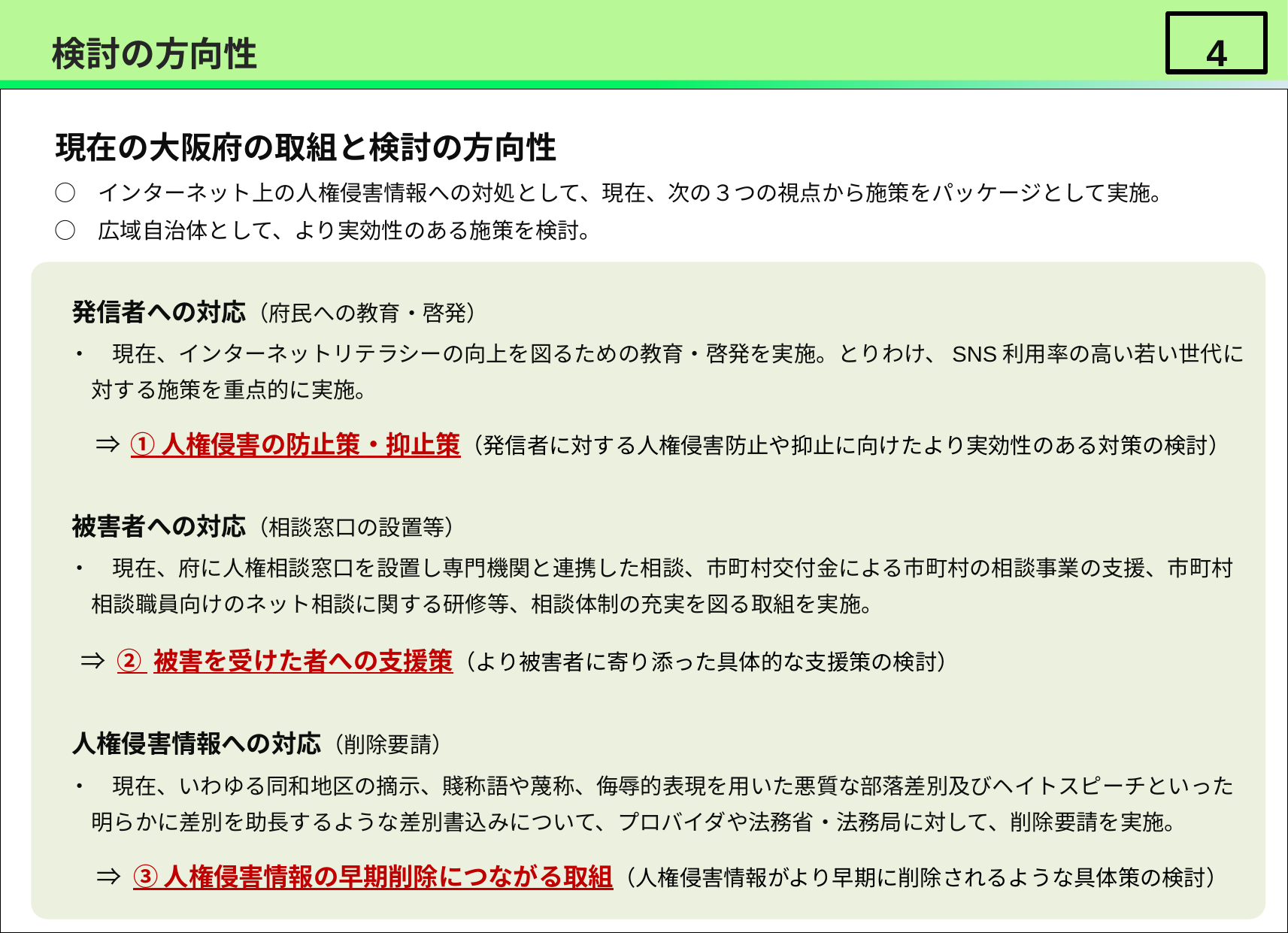

# 検討の方向性
4

　    現在の大阪府の取組と検討の方向性

　    ○　インターネット上の人権侵害情報への対処として、現在、次の３つの視点から施策をパッケージとして実施。

　    ○　広域自治体として、より実効性のある施策を検討。

　発信者への対応（府民への教育・啓発）
　・　現在、インターネットリテラシーの向上を図るための教育・啓発を実施。とりわけ、SNS利用率の高い若い世代に対する施策を重点的に実施。

　　 ⇒  ① 人権侵害の防止策・抑止策（発信者に対する人権侵害防止や抑止に向けたより実効性のある対策の検討）

　被害者への対応（相談窓口の設置等）
　・　現在、府に人権相談窓口を設置し専門機関と連携した相談、市町村交付金による市町村の相談事業の支援、市町村相談職員向けのネット相談に関する研修等、相談体制の充実を図る取組を実施。

      ⇒  ② 被害を受けた者への支援策（より被害者に寄り添った具体的な支援策の検討）

　人権侵害情報への対応（削除要請）
　・　現在、いわゆる同和地区の摘示、賤称語や蔑称、侮辱的表現を用いた悪質な部落差別及びヘイトスピーチといった明らかに差別を助長するような差別書込みについて、プロバイダや法務省・法務局に対して、削除要請を実施。

　　⇒  ③ 人権侵害情報の早期削除につながる取組（人権侵害情報がより早期に削除されるような具体策の検討）